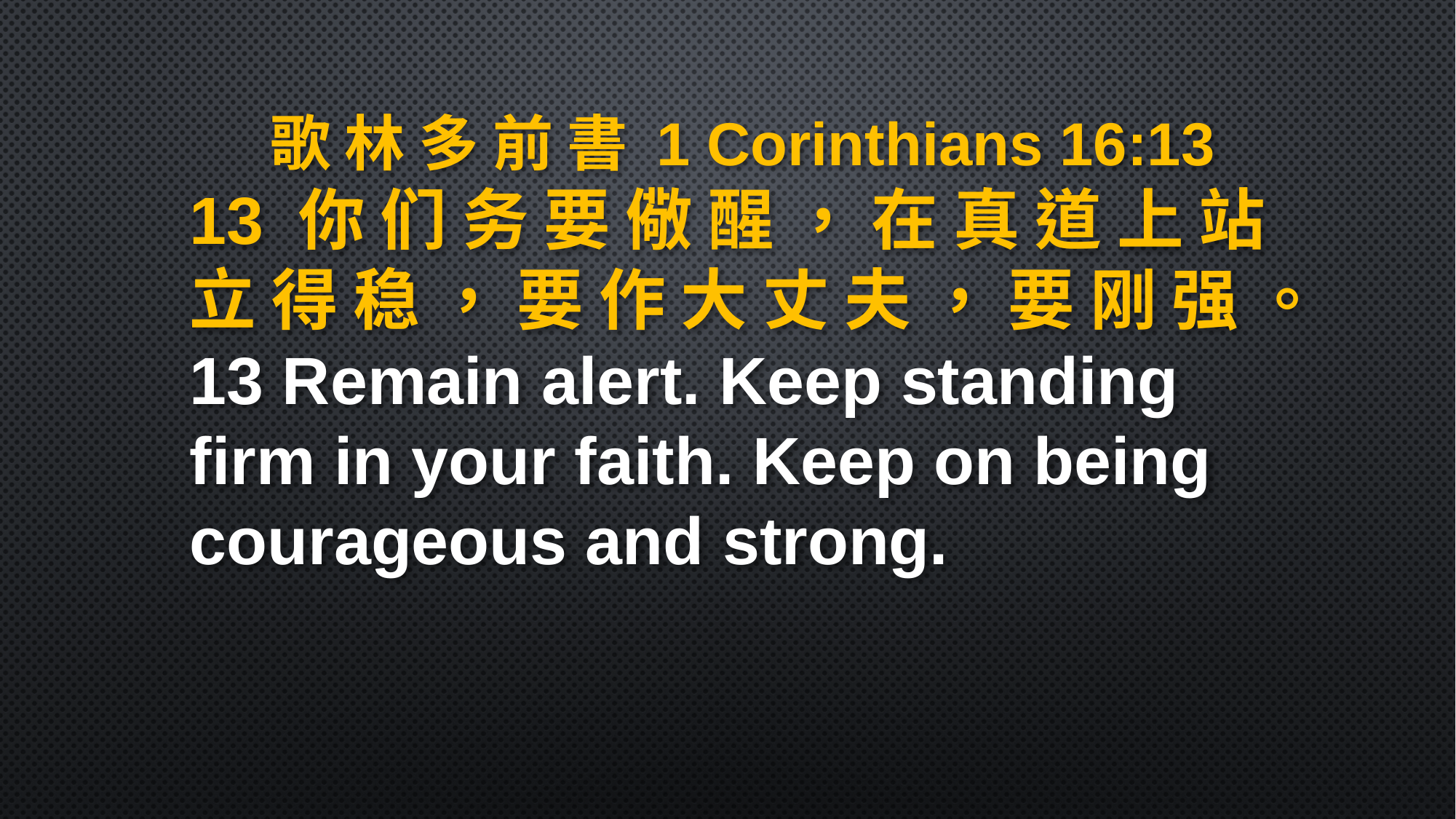

歌 林 多 前 書 1 Corinthians 16:13
13 你 们 务 要 儆 醒 ， 在 真 道 上 站 立 得 稳 ， 要 作 大 丈 夫 ， 要 刚 强 。
13 Remain alert. Keep standing firm in your faith. Keep on being courageous and strong.